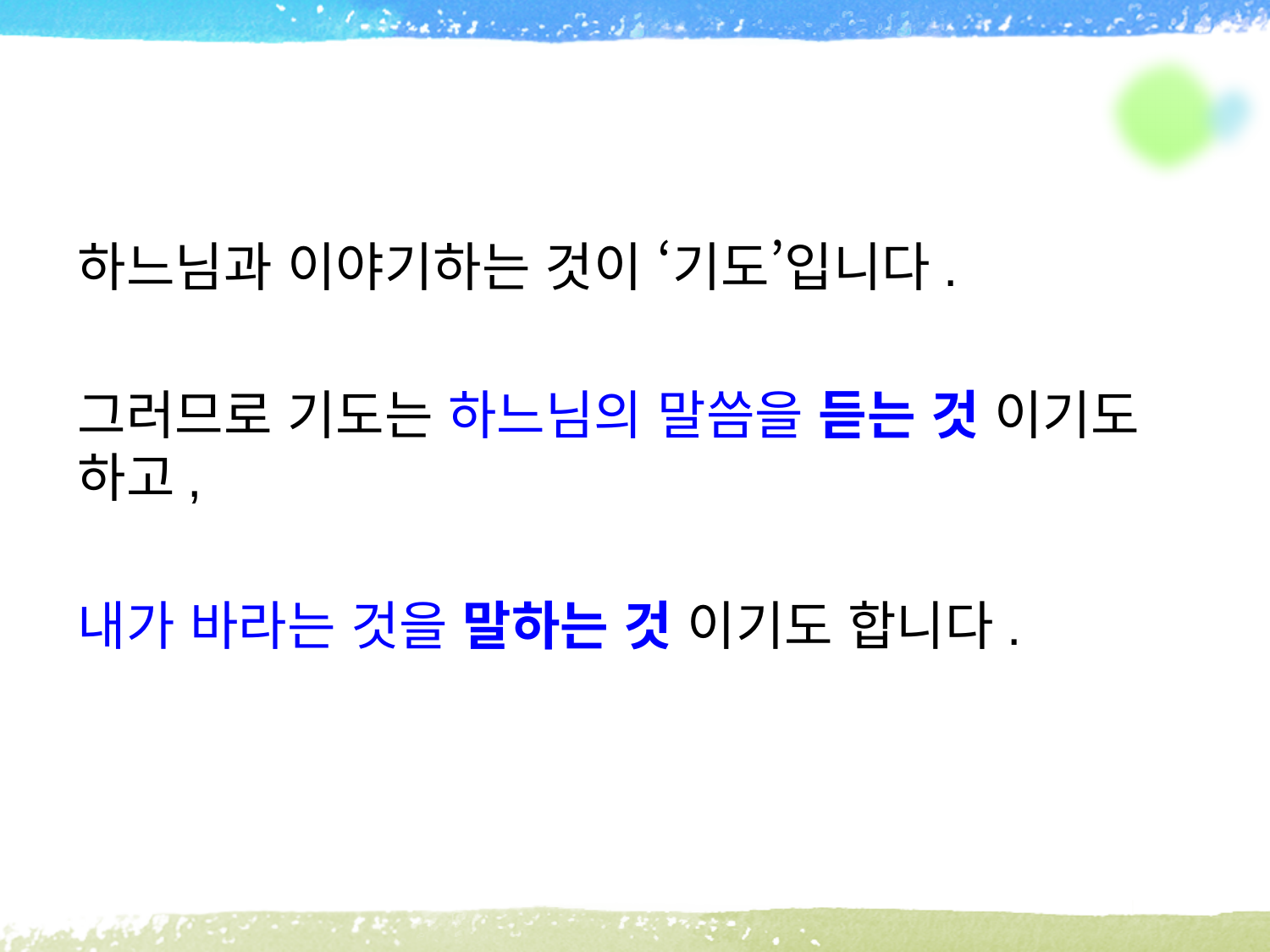

하느님과 이야기하는 것이 ‘기도’입니다.

그러므로 기도는 하느님의 말씀을 듣는 것 이기도 하고,

내가 바라는 것을 말하는 것 이기도 합니다.